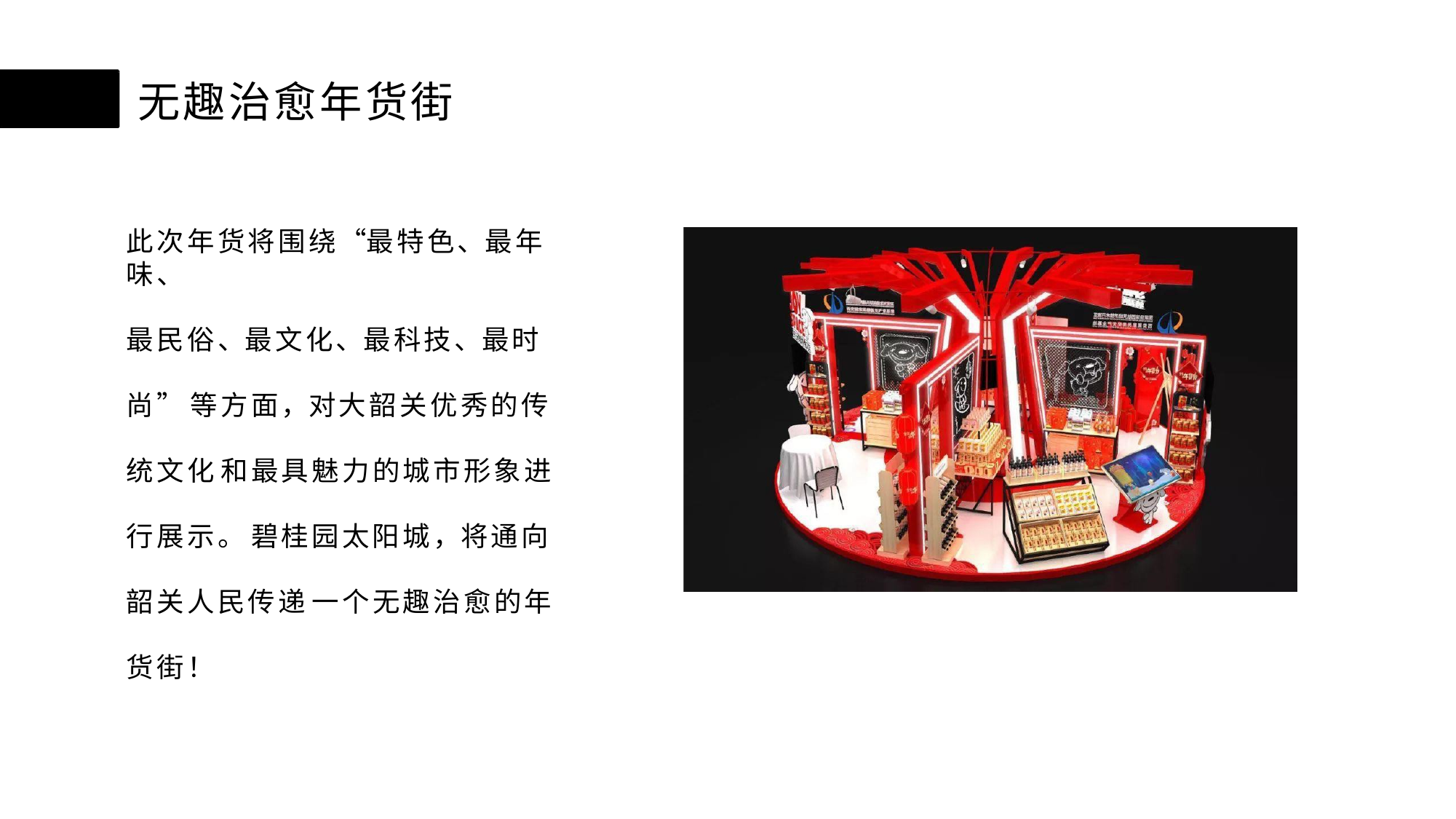

# 无趣治愈年货街
此次年货将围绕“最特色、最年味、
最民俗、最文化、最科技、最时尚” 等方面，对大韶关优秀的传统文化 和最具魅力的城市形象进行展示。 碧桂园太阳城，将通向韶关人民传递 一个无趣治愈的年货街！